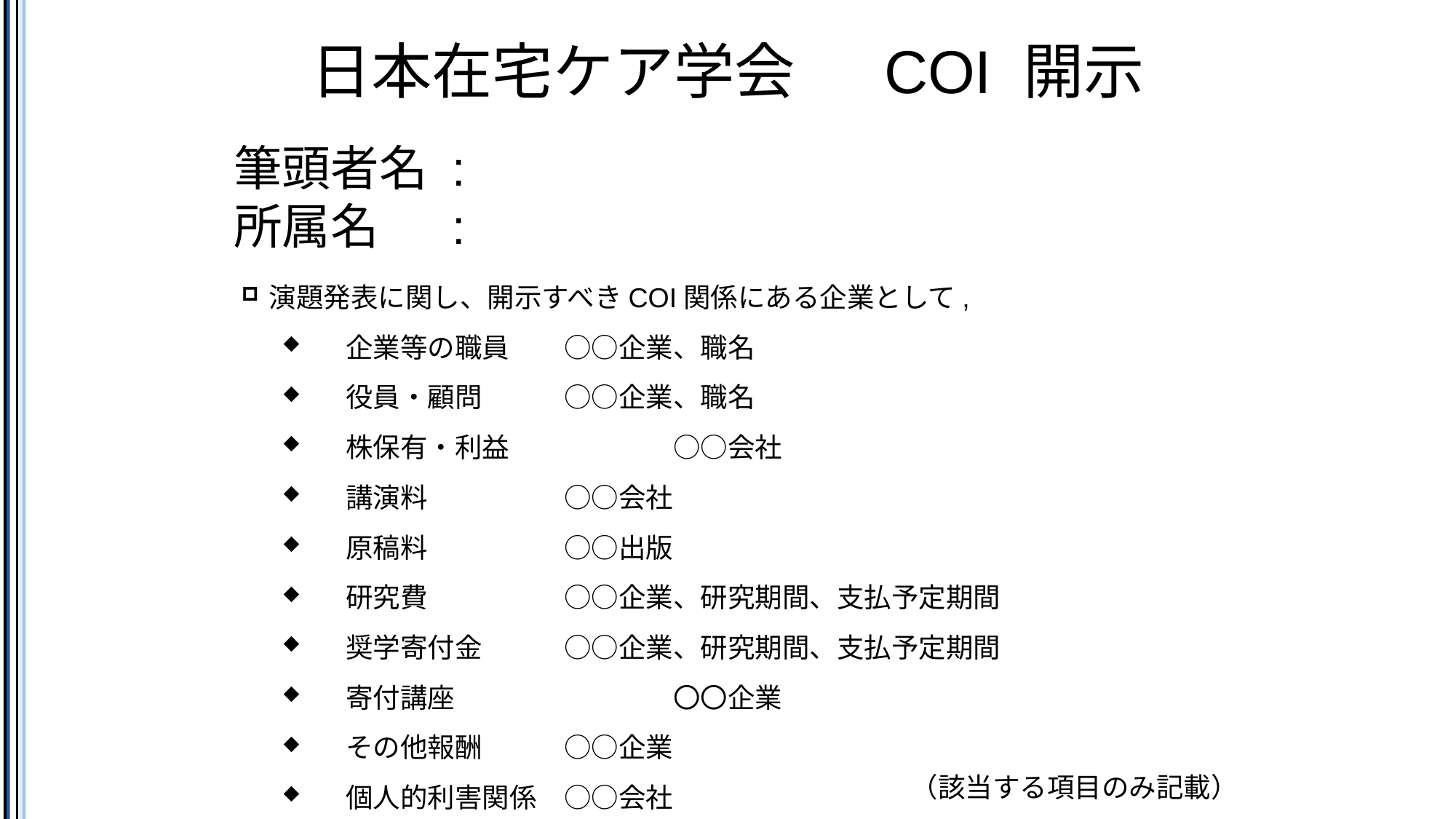

日本在宅ケア学会　 COI 開示
# 筆頭者名	: 所属名	:
演題発表に関し、開示すべきCOI関係にある企業として,
企業等の職員	○○企業、職名
役員・顧問	○○企業、職名
株保有・利益		○○会社
講演料		○○会社
原稿料		○○出版
研究費		○○企業、研究期間、支払予定期間
奨学寄付金	○○企業、研究期間、支払予定期間
寄付講座		〇〇企業
その他報酬	○○企業
個人的利害関係	○○会社

（該当する項目のみ記載）